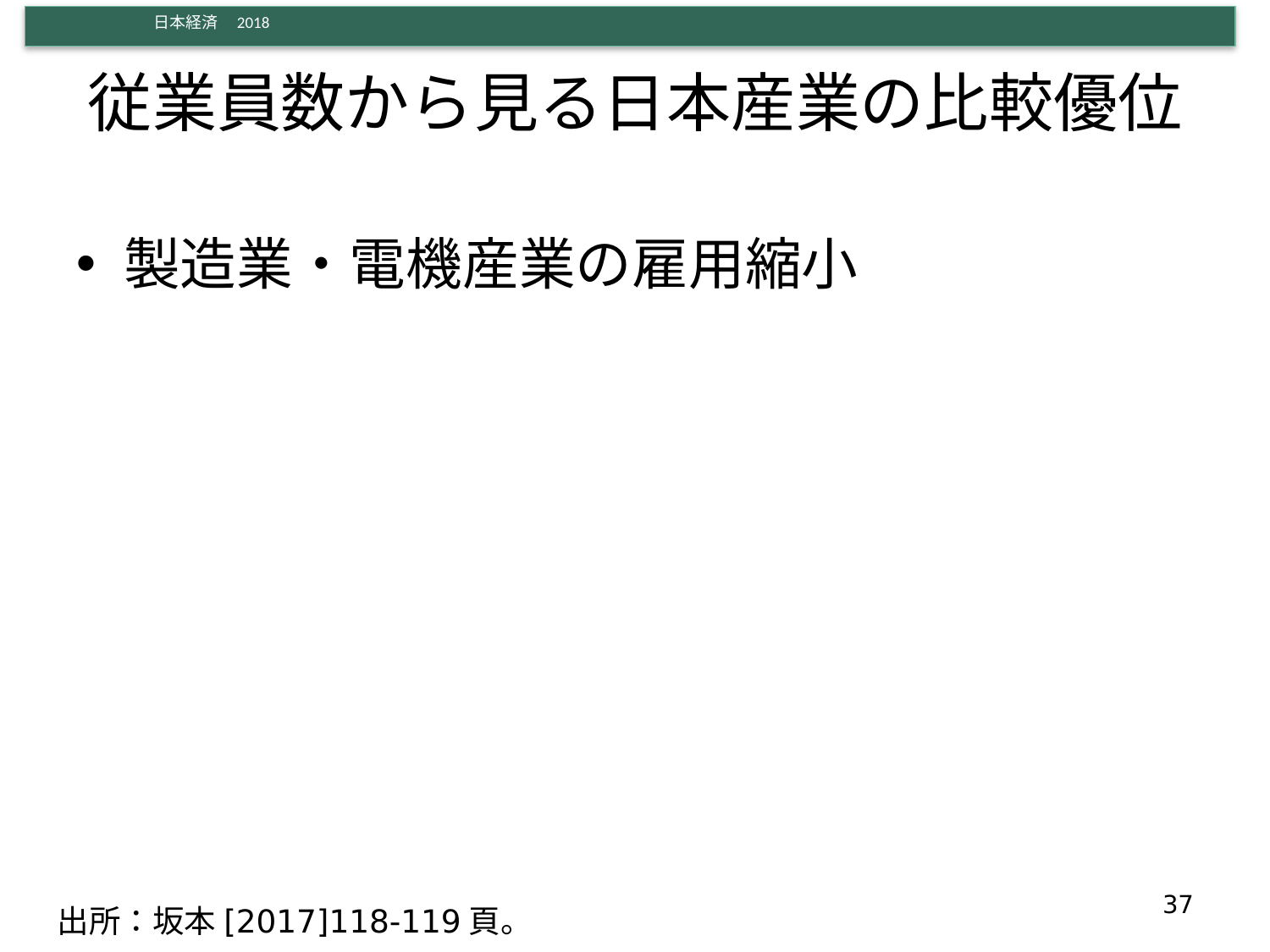

# 従業員数から見る日本産業の比較優位
製造業・電機産業の雇用縮小

37
出所：坂本[2017]118-119頁。